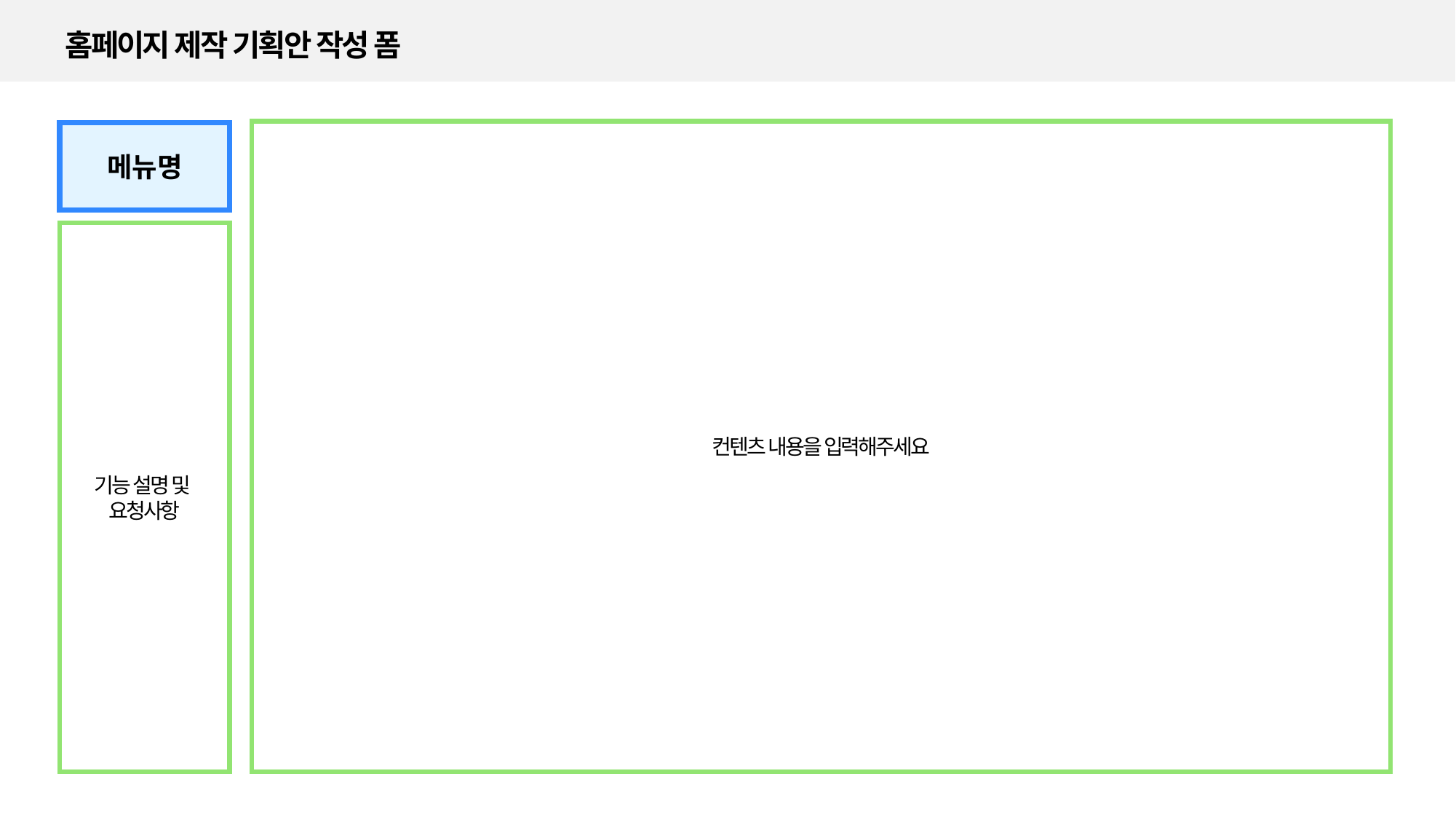

홈페이지 제작 기획안 작성 폼

컨텐츠 내용을 입력해주세요
메뉴명
기능 설명 및
요청사항